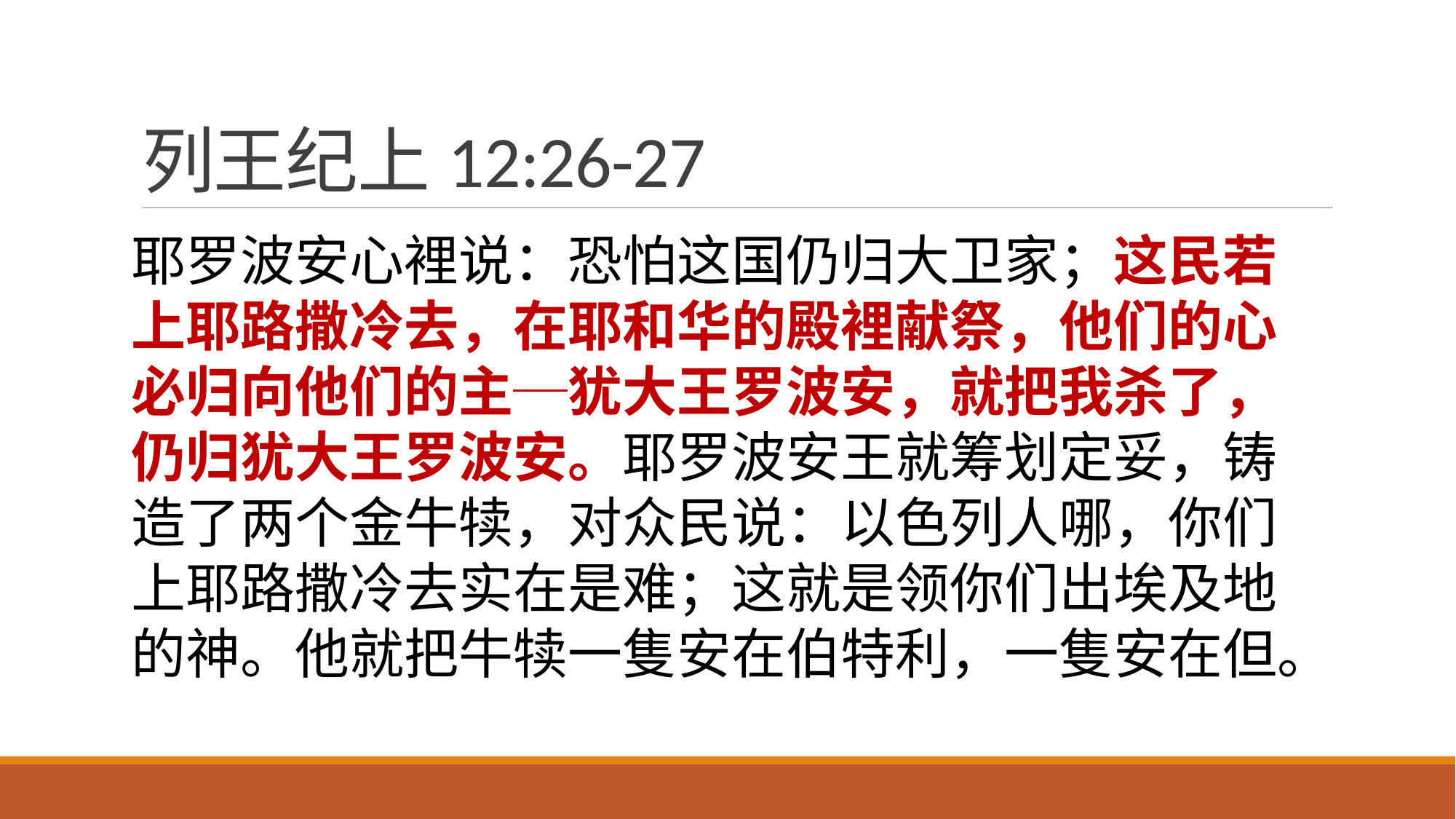

# 列王纪上12:26-27
耶罗波安心裡说：恐怕这国仍归大卫家；这民若上耶路撒冷去，在耶和华的殿裡献祭，他们的心必归向他们的主─犹大王罗波安，就把我杀了，仍归犹大王罗波安。耶罗波安王就筹划定妥，铸造了两个金牛犊，对众民说：以色列人哪，你们上耶路撒冷去实在是难；这就是领你们出埃及地的神。他就把牛犊一隻安在伯特利，一隻安在但。